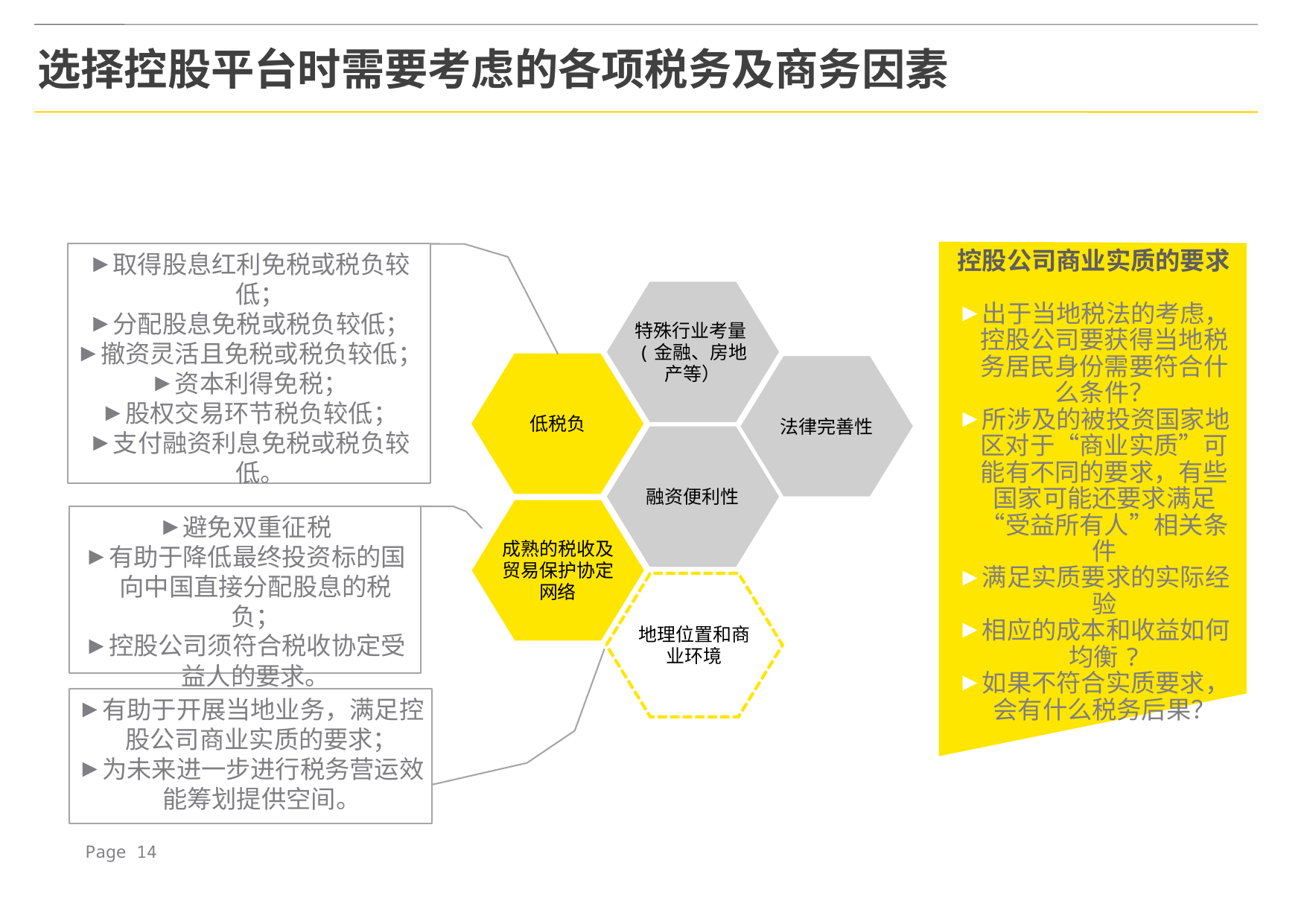

选择控股平台时需要考虑的各项税务及商务因素
控股公司商业实质的要求

出于当地税法的考虑，控股公司要获得当地税务居民身份需要符合什么条件？
所涉及的被投资国家地区对于“商业实质”可能有不同的要求，有些国家可能还要求满足“受益所有人”相关条件
满足实质要求的实际经验
相应的成本和收益如何均衡?
如果不符合实质要求，会有什么税务后果？
取得股息红利免税或税负较低；
分配股息免税或税负较低；
撤资灵活且免税或税负较低；
资本利得免税；
股权交易环节税负较低；
支付融资利息免税或税负较低。
特殊行业考量(金融、房地产等）
低税负
法律完善性
融资便利性
成熟的税收及贸易保护协定网络
地理位置和商业环境

避免双重征税
有助于降低最终投资标的国向中国直接分配股息的税负；
控股公司须符合税收协定受益人的要求。
有助于开展当地业务，满足控股公司商业实质的要求；
为未来进一步进行税务营运效能筹划提供空间。